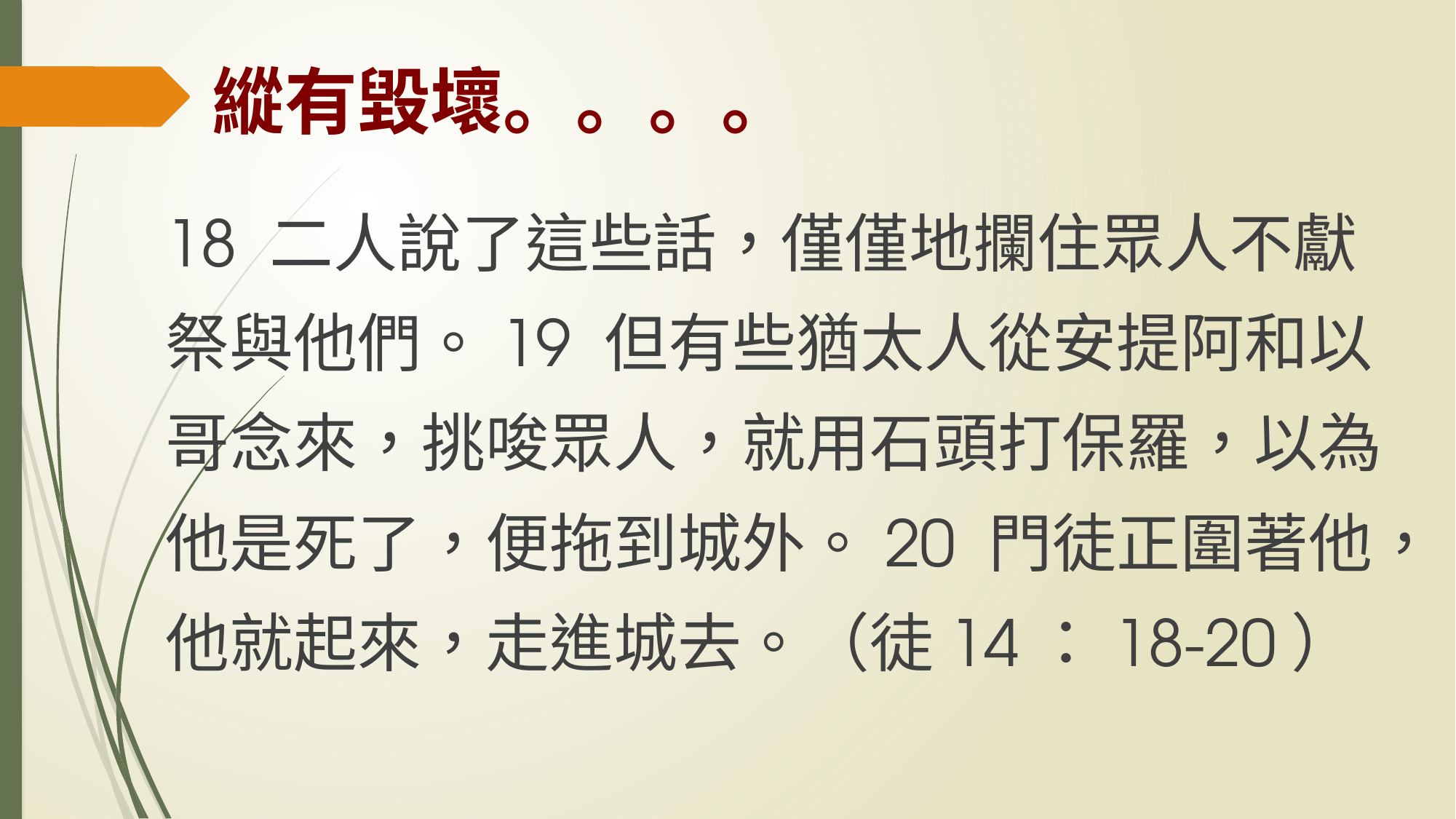

# 縱有毀壞。。。。
18 二人說了這些話，僅僅地攔住眾人不獻祭與他們。19 但有些猶太人從安提阿和以哥念來，挑唆眾人，就用石頭打保羅，以為他是死了，便拖到城外。20 門徒正圍著他，他就起來，走進城去。（徒14：18-20）